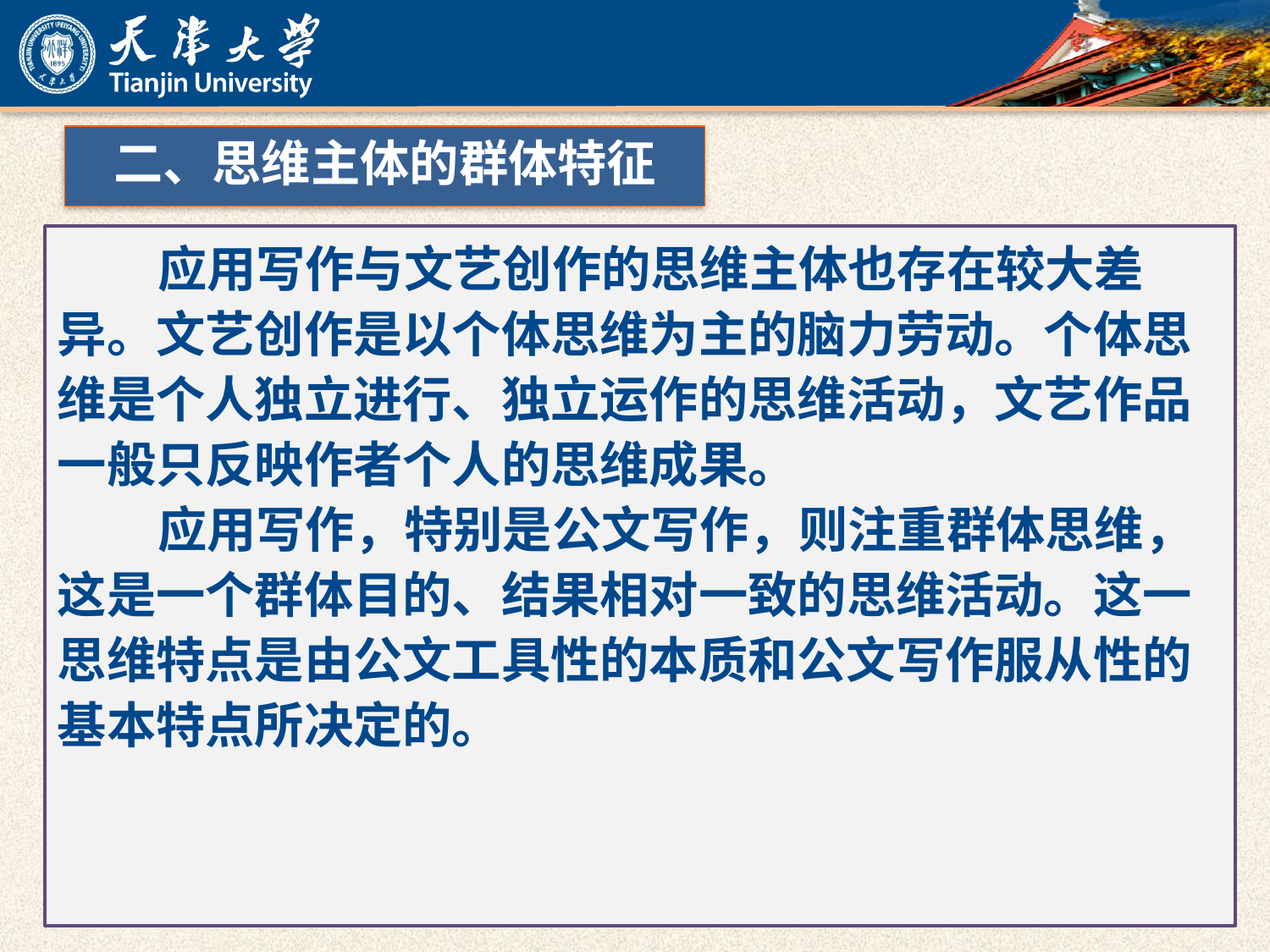

二、思维主体的群体特征
应用写作与文艺创作的思维主体也存在较大差异。文艺创作是以个体思维为主的脑力劳动。个体思维是个人独立进行、独立运作的思维活动，文艺作品一般只反映作者个人的思维成果。
应用写作，特别是公文写作，则注重群体思维，这是一个群体目的、结果相对一致的思维活动。这一思维特点是由公文工具性的本质和公文写作服从性的基本特点所决定的。